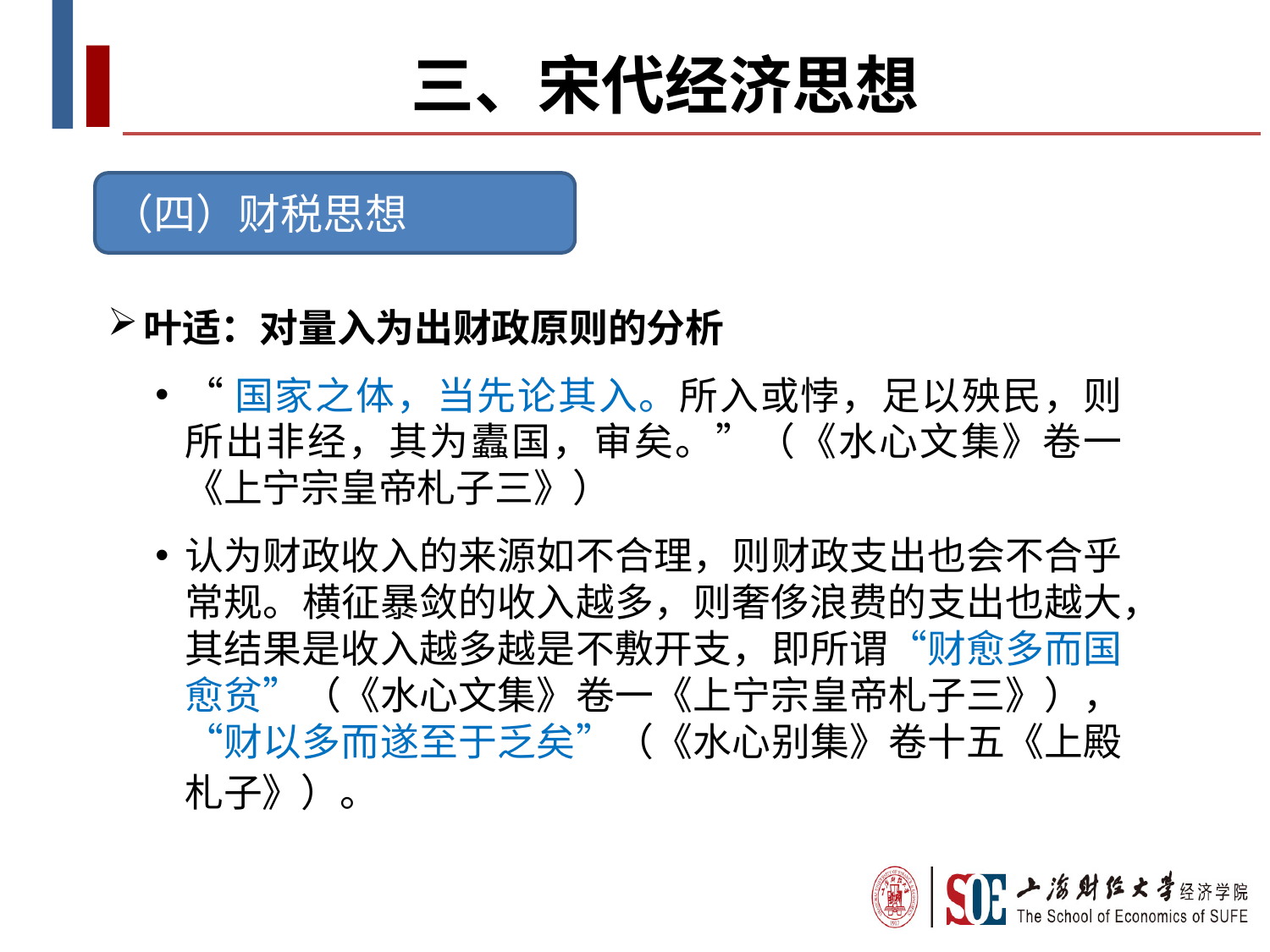

# 三、宋代经济思想
（四）财税思想
叶适：对量入为出财政原则的分析
“国家之体，当先论其入。所入或悖，足以殃民，则所出非经，其为蠹国，审矣。”（《水心文集》卷一《上宁宗皇帝札子三》）
认为财政收入的来源如不合理，则财政支出也会不合乎常规。横征暴敛的收入越多，则奢侈浪费的支出也越大，其结果是收入越多越是不敷开支，即所谓“财愈多而国愈贫”（《水心文集》卷一《上宁宗皇帝札子三》），“财以多而遂至于乏矣”（《水心别集》卷十五《上殿札子》）。